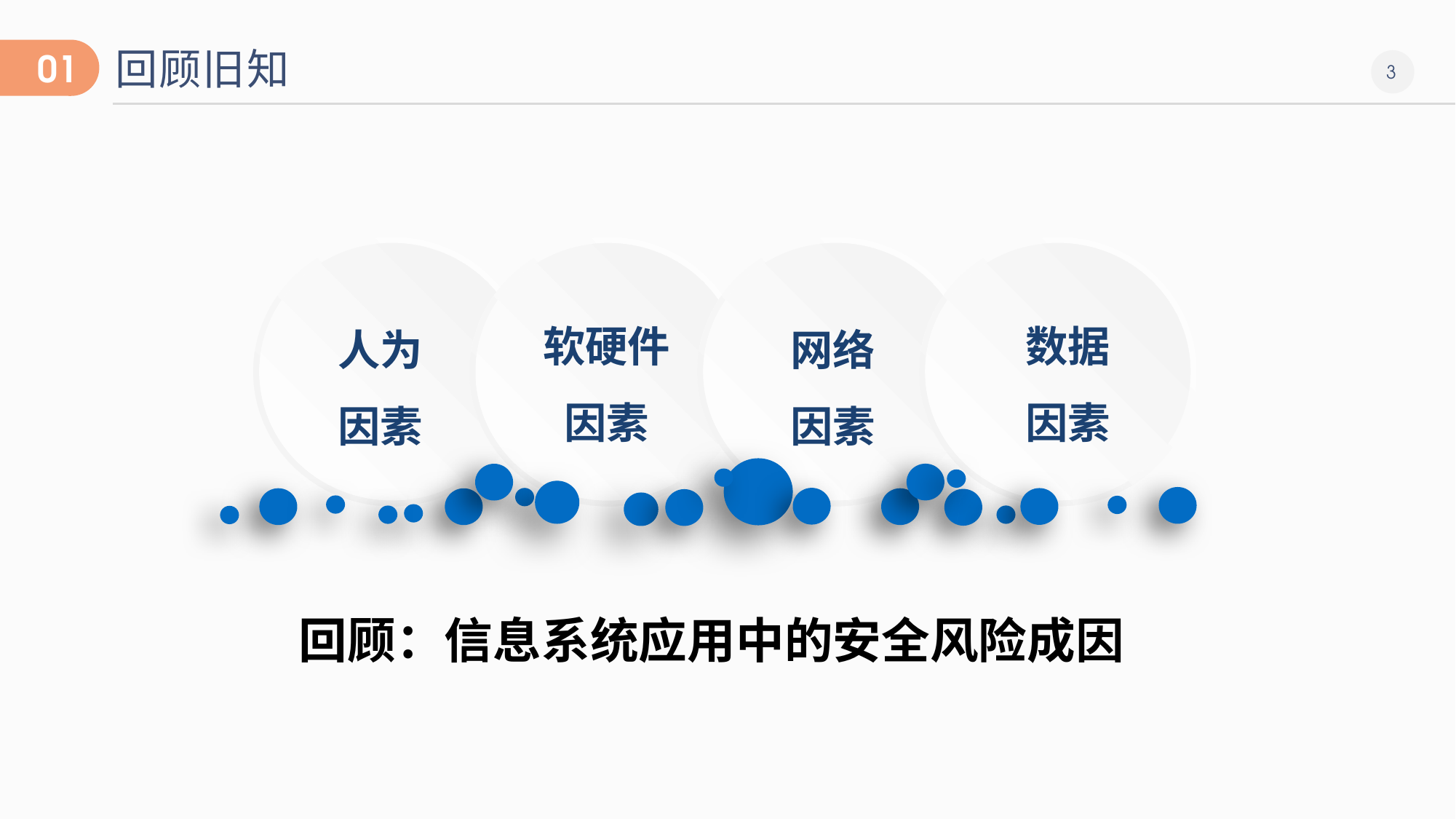

回顾旧知

01

软硬件
因素
数据
因素
人为
因素
网络
因素

回顾：信息系统应用中的安全风险成因